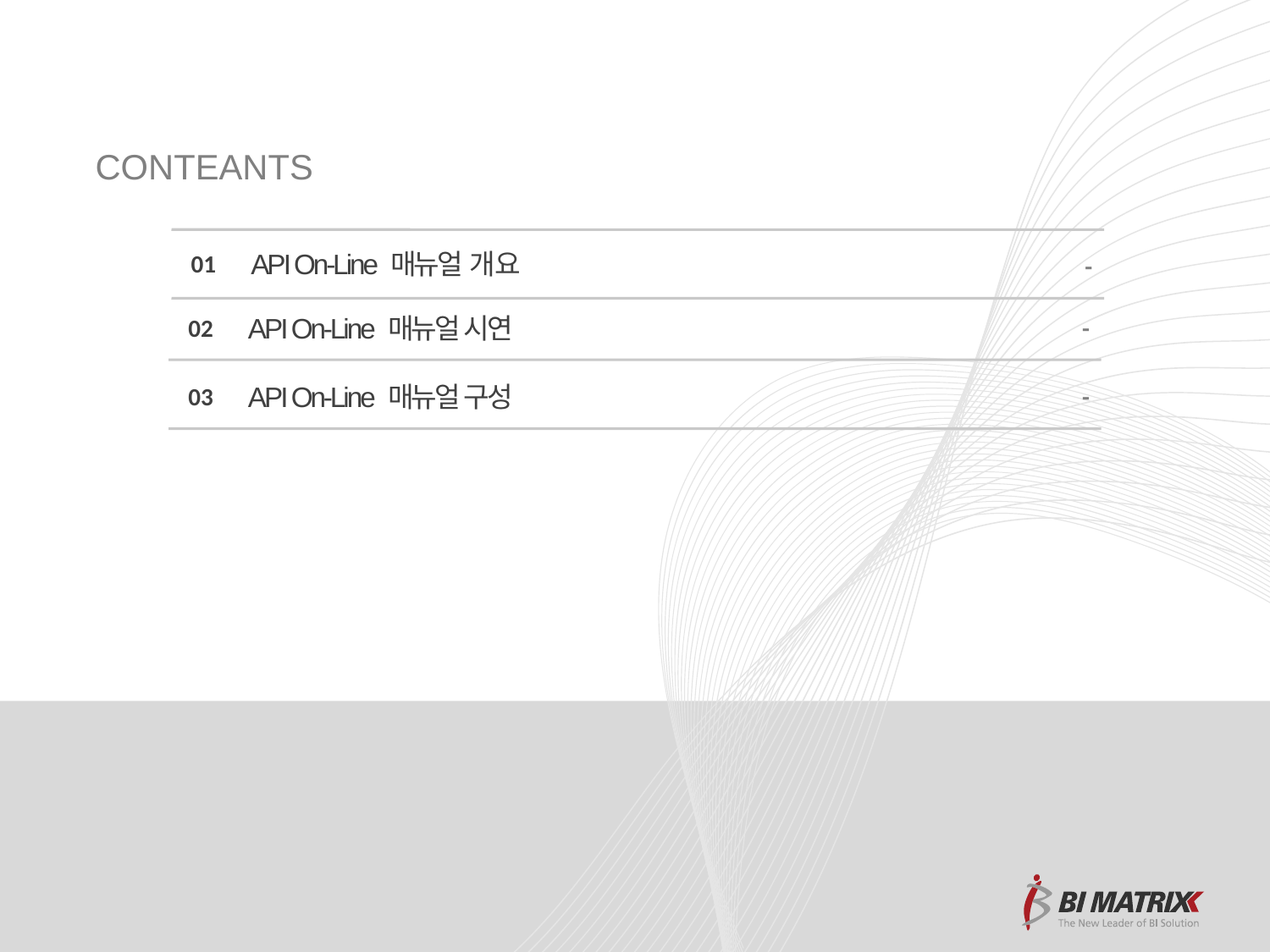

API On-Line 매뉴얼 개요
01
-

API On-Line 매뉴얼 시연
02
-

API On-Line 매뉴얼 구성
03
-